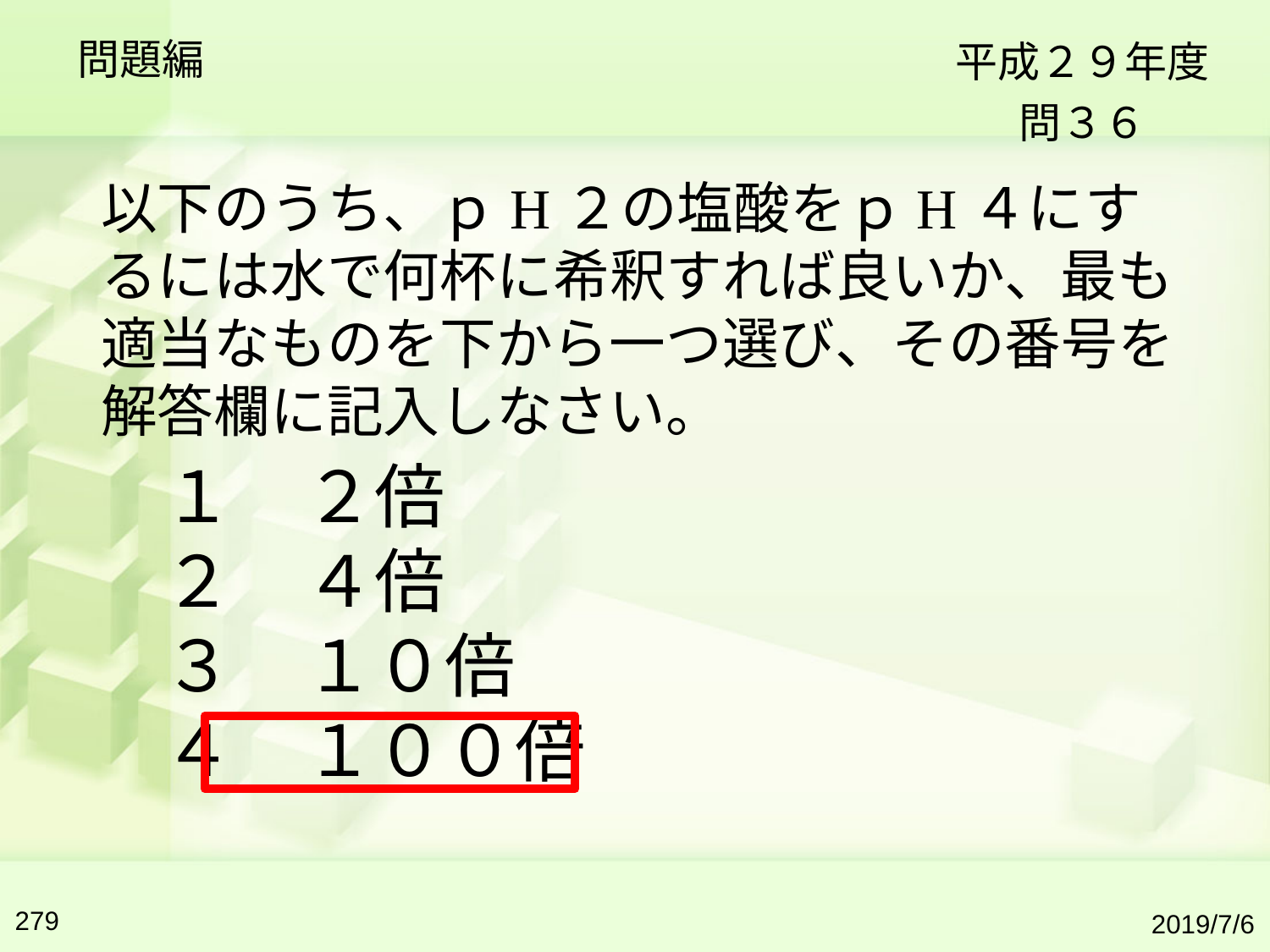

問題編
平成２９年度
問３６
以下のうち、ｐH２の塩酸をｐH４にするには水で何杯に希釈すれば良いか、最も適当なものを下から一つ選び、その番号を解答欄に記入しなさい。
１　２倍
２　４倍
３　１０倍
４　１００倍

279
2019/7/6